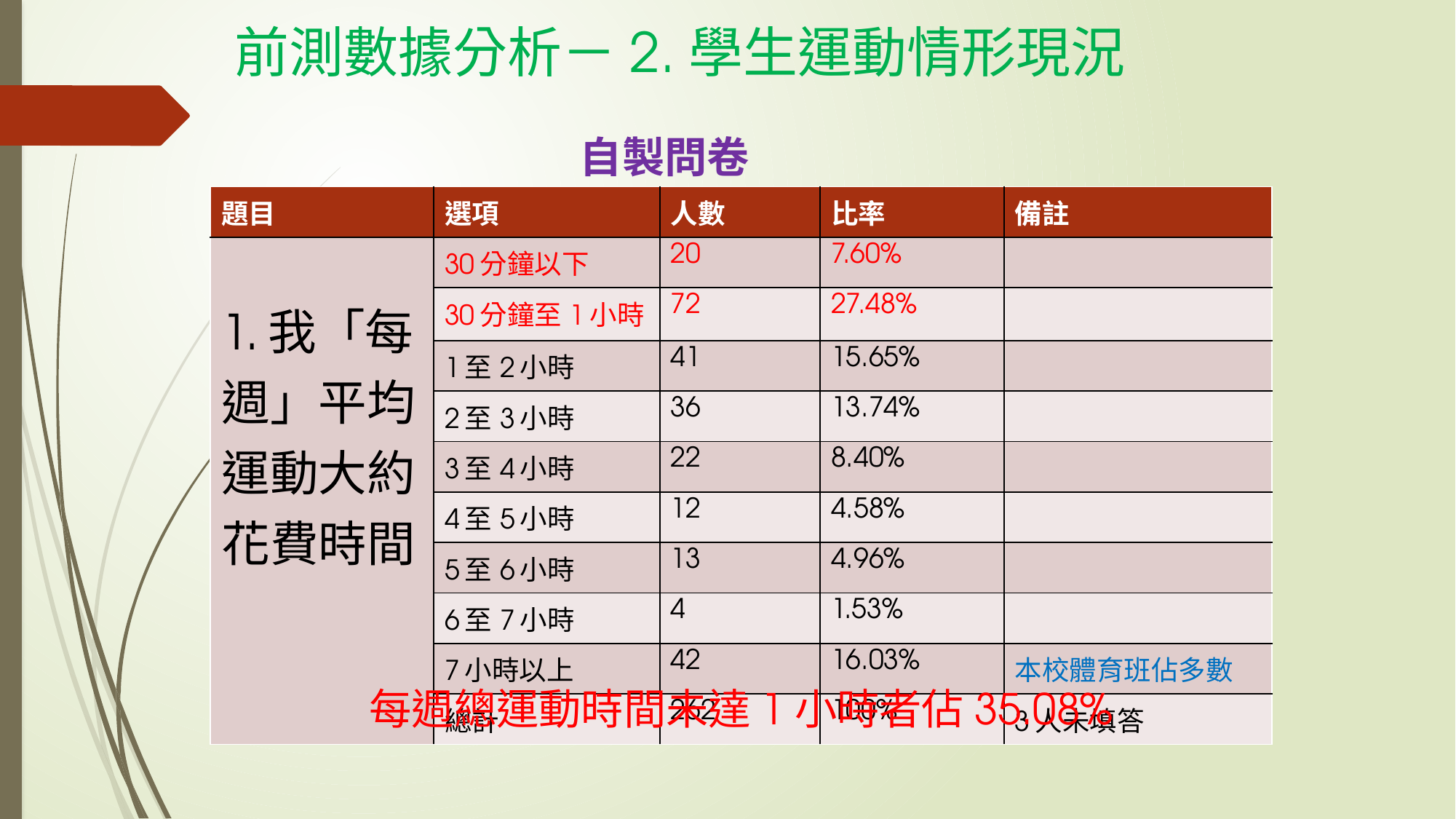

# 前測數據分析－2.學生運動情形現況
                                      自製問卷

| 題目 | 選項 | 人數 | 比率 | 備註 |
| --- | --- | --- | --- | --- |
| 1.我「每週」平均運動大約花費時間 | 30分鐘以下 | 20 | 7.60% |  |
|  | 30分鐘至1小時 | 72 | 27.48% |  |
|  | 1至2小時 | 41 | 15.65% |  |
|  | 2至3小時 | 36 | 13.74% |  |
|  | 3至4小時 | 22 | 8.40% |  |
|  | 4至5小時 | 12 | 4.58% |  |
|  | 5至6小時 | 13 | 4.96% |  |
|  | 6至7小時 | 4 | 1.53% |  |
|  | 7小時以上 | 42 | 16.03% | 本校體育班佔多數 |
|  | 總計 | 262 | 100% | 3人未填答 |
每週總運動時間未達1小時者佔35.08%